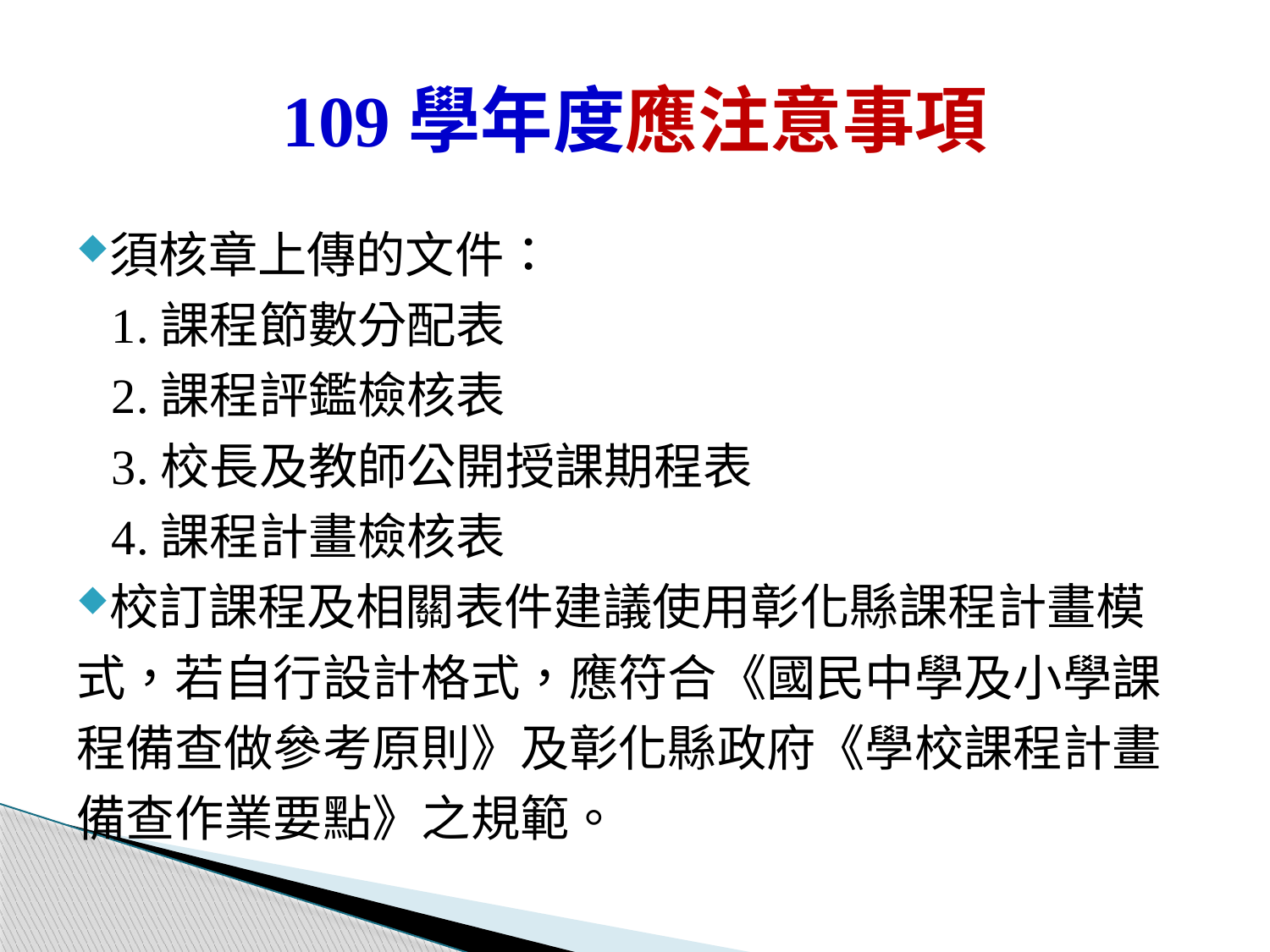

# 109學年度應注意事項
須核章上傳的文件：
1.課程節數分配表
2.課程評鑑檢核表
3.校長及教師公開授課期程表
4.課程計畫檢核表
校訂課程及相關表件建議使用彰化縣課程計畫模式，若自行設計格式，應符合《國民中學及小學課程備查做參考原則》及彰化縣政府《學校課程計畫備查作業要點》之規範。